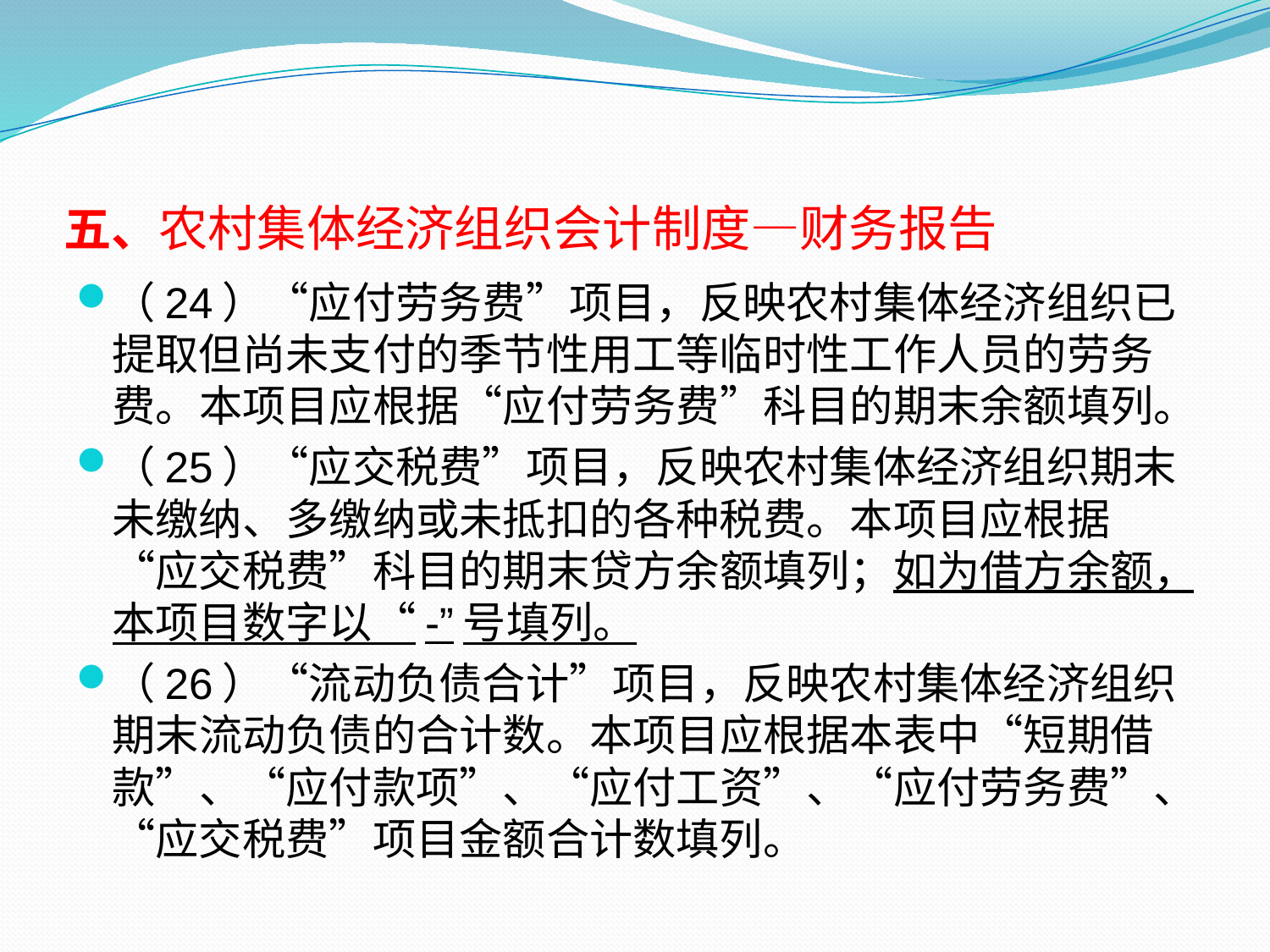

# 五、农村集体经济组织会计制度—财务报告
（24）“应付劳务费”项目，反映农村集体经济组织已提取但尚未支付的季节性用工等临时性工作人员的劳务费。本项目应根据“应付劳务费”科目的期末余额填列。
（25）“应交税费”项目，反映农村集体经济组织期末未缴纳、多缴纳或未抵扣的各种税费。本项目应根据“应交税费”科目的期末贷方余额填列；如为借方余额，本项目数字以“-”号填列。
（26）“流动负债合计”项目，反映农村集体经济组织期末流动负债的合计数。本项目应根据本表中“短期借款”、“应付款项”、“应付工资”、“应付劳务费”、“应交税费”项目金额合计数填列。